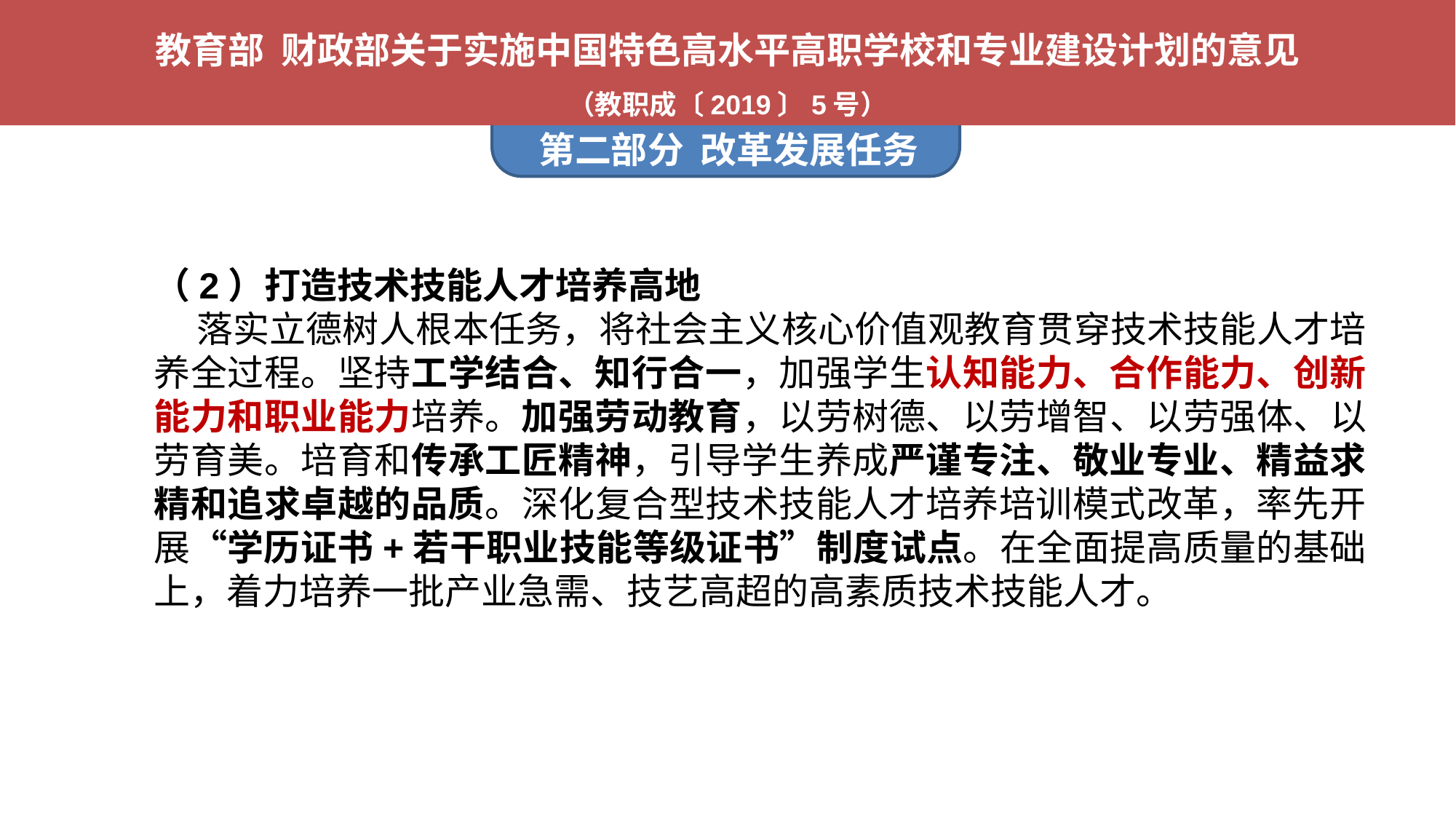

教育部  财政部关于实施中国特色高水平高职学校和专业建设计划的意见
（教职成〔2019〕5号）

第二部分  改革发展任务
（2）打造技术技能人才培养高地
    落实立德树人根本任务，将社会主义核心价值观教育贯穿技术技能人才培养全过程。坚持工学结合、知行合一，加强学生认知能力、合作能力、创新能力和职业能力培养。加强劳动教育，以劳树德、以劳增智、以劳强体、以劳育美。培育和传承工匠精神，引导学生养成严谨专注、敬业专业、精益求精和追求卓越的品质。深化复合型技术技能人才培养培训模式改革，率先开展“学历证书+若干职业技能等级证书”制度试点。在全面提高质量的基础上，着力培养一批产业急需、技艺高超的高素质技术技能人才。